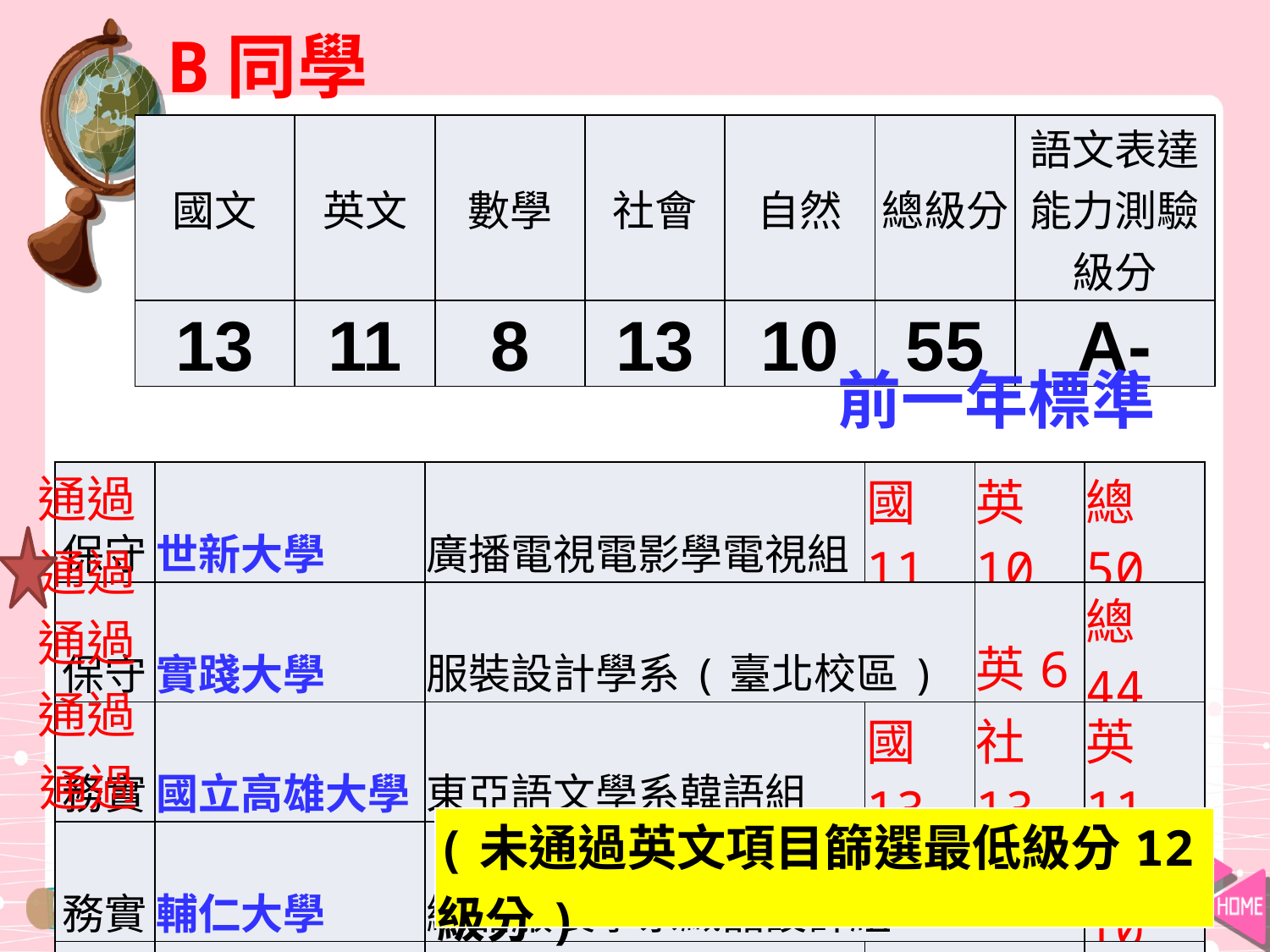

B同學
| 國文 | 英文 | 數學 | 社會 | 自然 | 總級分 | 語文表達能力測驗級分 |
| --- | --- | --- | --- | --- | --- | --- |
| 13 | 11 | 8 | 13 | 10 | 55 | A- |
前一年標準
通過
| 保守 | 世新大學 | 廣播電視電影學電視組 | 國11 | 英10 | 總50 |
| --- | --- | --- | --- | --- | --- |
| 保守 | 實踐大學 | 服裝設計學系(臺北校區) |  | 英6 | 總44 |
| 務實 | 國立高雄大學 | 東亞語文學系韓語組 | 國13 | 社13 | 英11 |
| 務實 | 輔仁大學 | 織品服裝學系織品設計組 |  |  | 英10 |
| 務實 | 東吳大學 | 心理系 | 國+數19 |  | 英11 |
| 夢幻 | 國立成功大學 | 歷史系 | 國13 | 英12 | 社14 |

通過
通過
通過
通過
| (未通過英文項目篩選最低級分12級分) |
| --- |